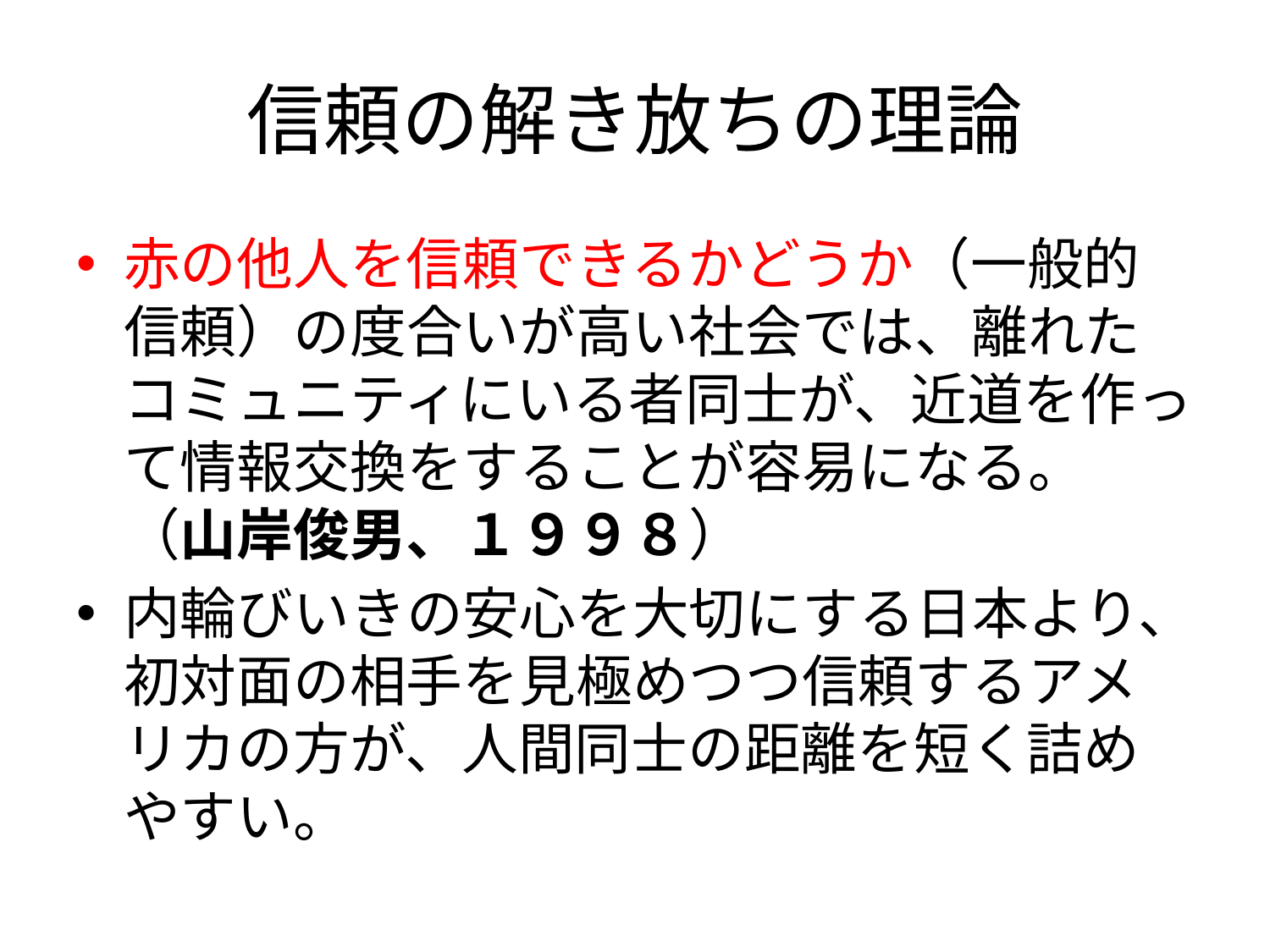

# 信頼の解き放ちの理論
赤の他人を信頼できるかどうか（一般的信頼）の度合いが高い社会では、離れたコミュニティにいる者同士が、近道を作って情報交換をすることが容易になる。（山岸俊男、１９９８）
内輪びいきの安心を大切にする日本より、初対面の相手を見極めつつ信頼するアメリカの方が、人間同士の距離を短く詰めやすい。